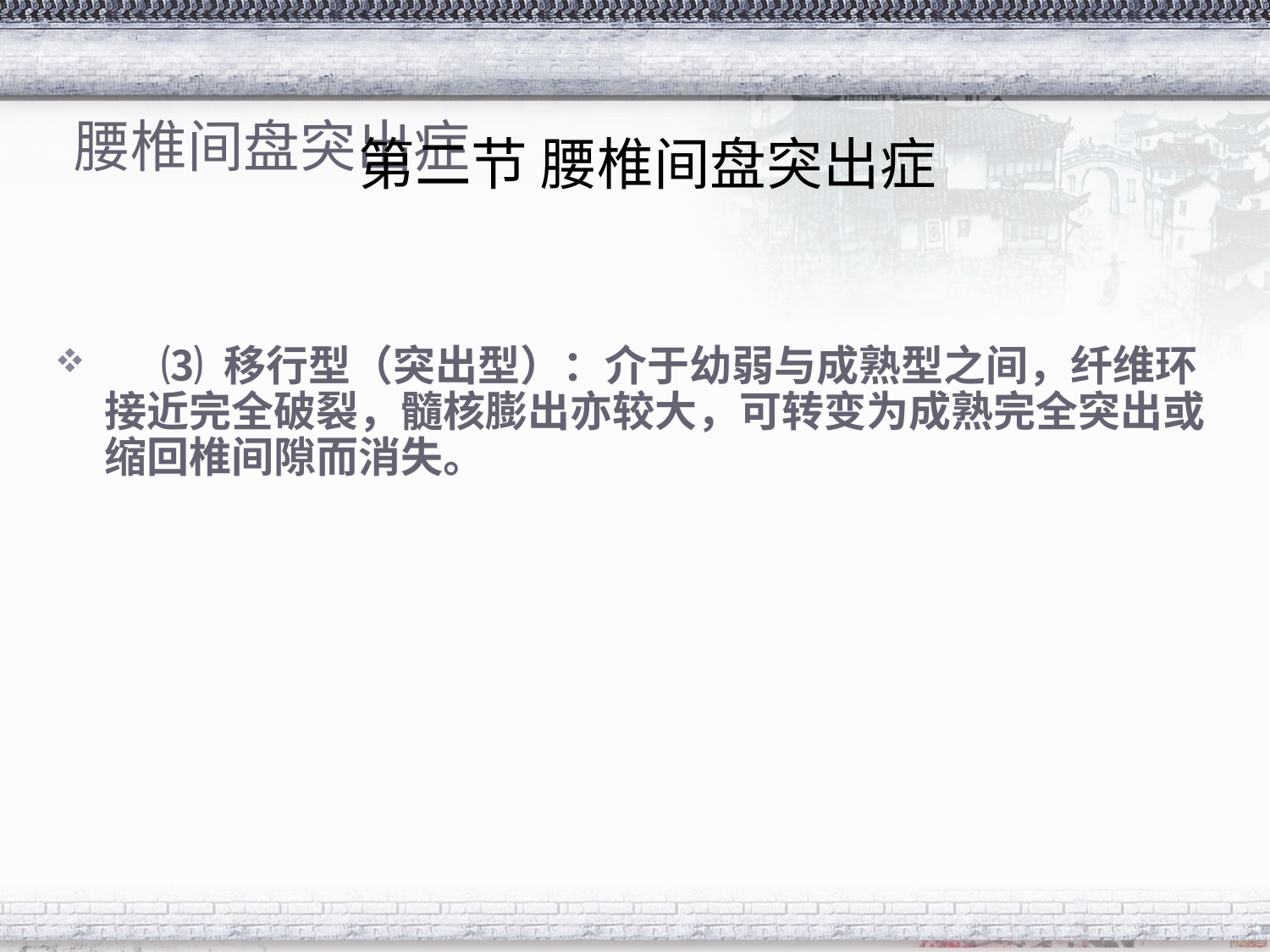

# 腰椎间盘突出症
第二节 腰椎间盘突出症
      ⑶ 移行型（突出型）：介于幼弱与成熟型之间，纤维环接近完全破裂，髓核膨出亦较大，可转变为成熟完全突出或缩回椎间隙而消失。